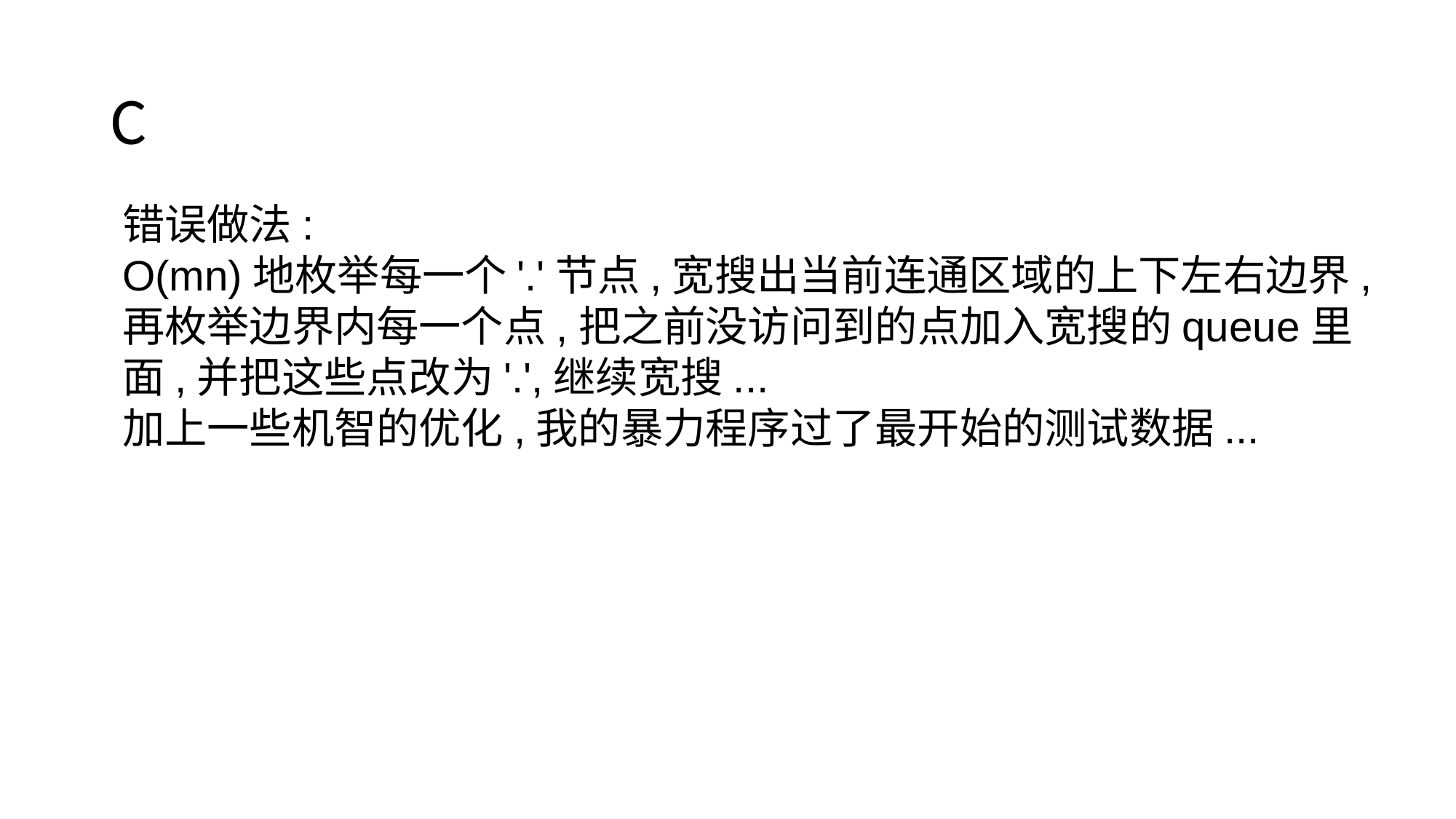

C
错误做法:
O(mn)地枚举每一个'.'节点,宽搜出当前连通区域的上下左右边界,再枚举边界内每一个点,把之前没访问到的点加入宽搜的queue里面,并把这些点改为'.',继续宽搜...
加上一些机智的优化,我的暴力程序过了最开始的测试数据...